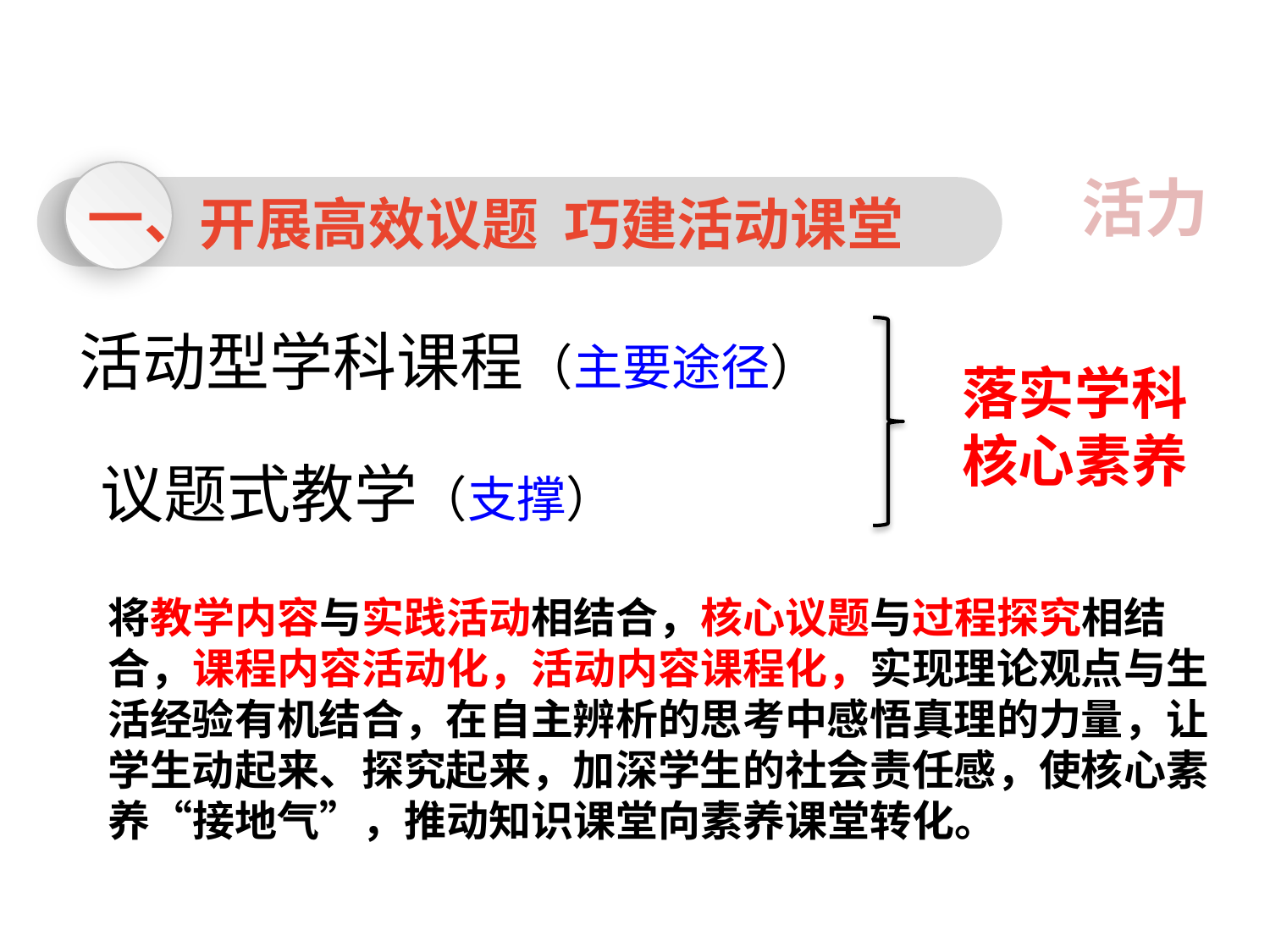

活力

一、

开展高效议题  巧建活动课堂
活动型学科课程（主要途径）

落实学科核心素养
 议题式教学（支撑）
将教学内容与实践活动相结合，核心议题与过程探究相结合，课程内容活动化，活动内容课程化，实现理论观点与生活经验有机结合，在自主辨析的思考中感悟真理的力量，让学生动起来、探究起来，加深学生的社会责任感，使核心素养“接地气”，推动知识课堂向素养课堂转化。